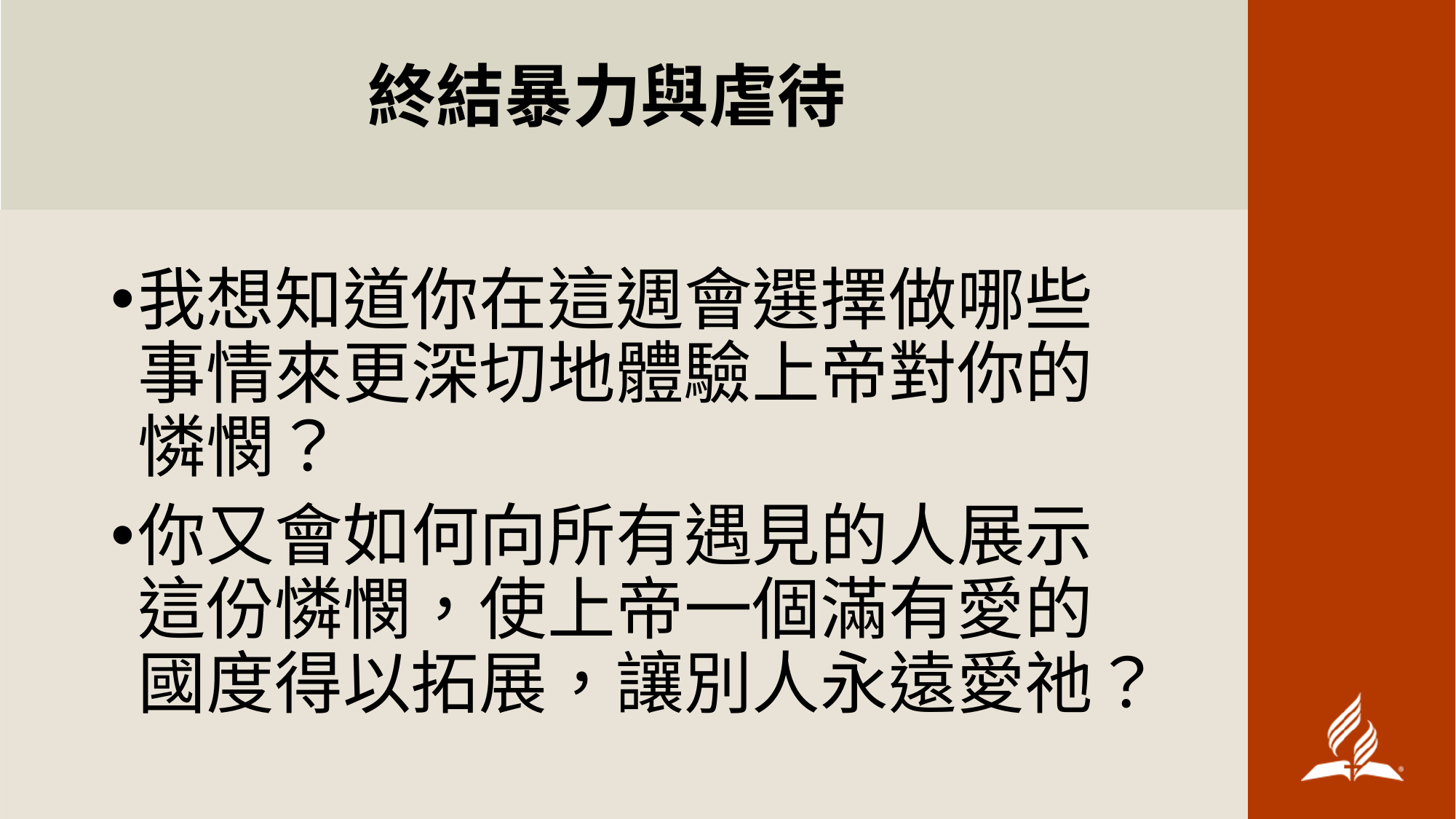

# 終結暴力與虐待
我想知道你在這週會選擇做哪些事情來更深切地體驗上帝對你的憐憫？
你又會如何向所有遇見的人展示這份憐憫，使上帝一個滿有愛的國度得以拓展，讓別人永遠愛祂？